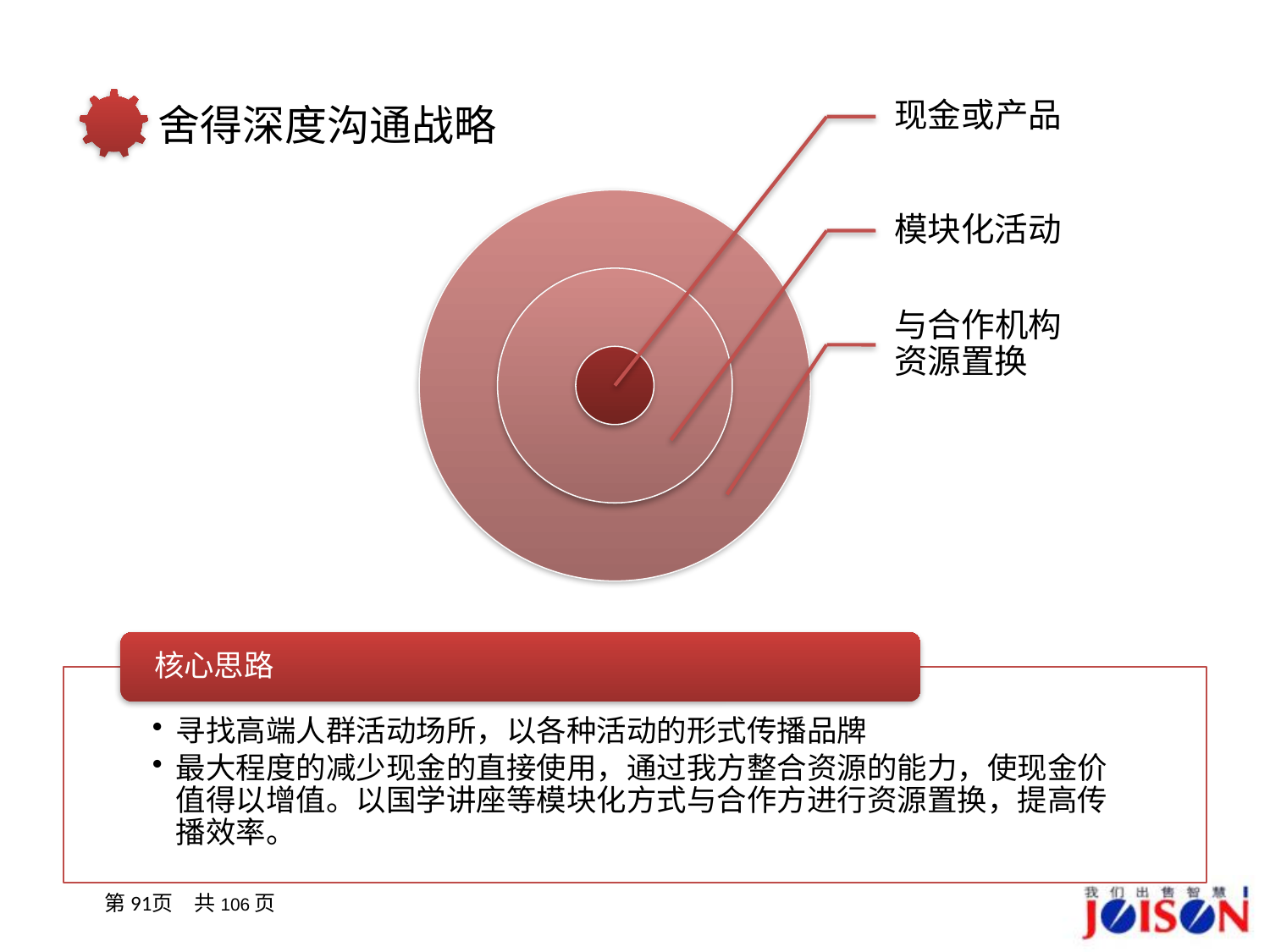

现金或产品

# 舍得深度沟通战略

模块化活动

与合作机构资源置换

核心思路

寻找高端人群活动场所，以各种活动的形式传播品牌
最大程度的减少现金的直接使用，通过我方整合资源的能力，使现金价值得以增值。以国学讲座等模块化方式与合作方进行资源置换，提高传播效率。